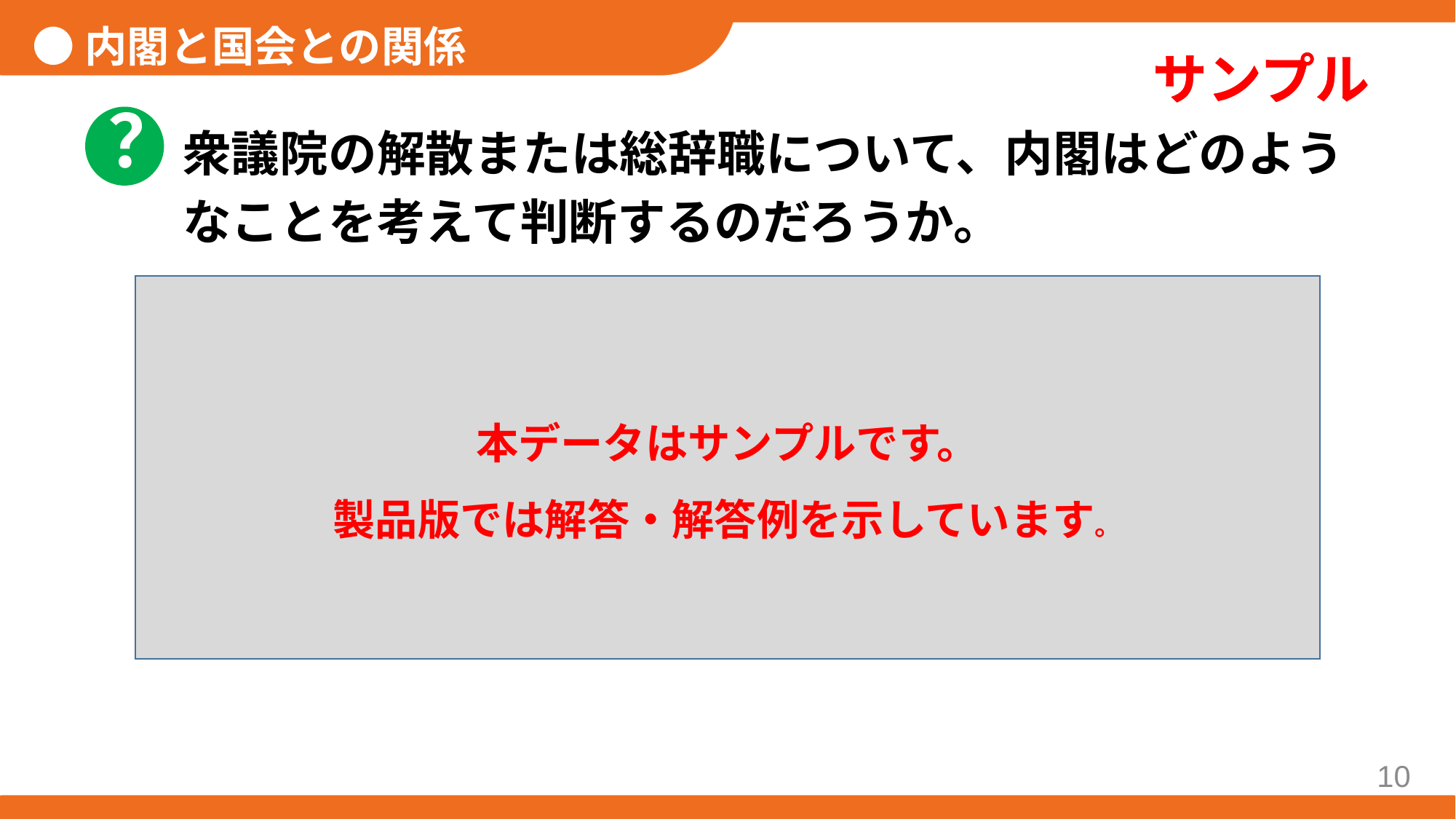

●内閣と国会との関係
衆議院の解散または総辞職について、内閣はどのようなことを考えて判断するのだろうか。
？
本データはサンプルです。
製品版では解答・解答例を示しています。